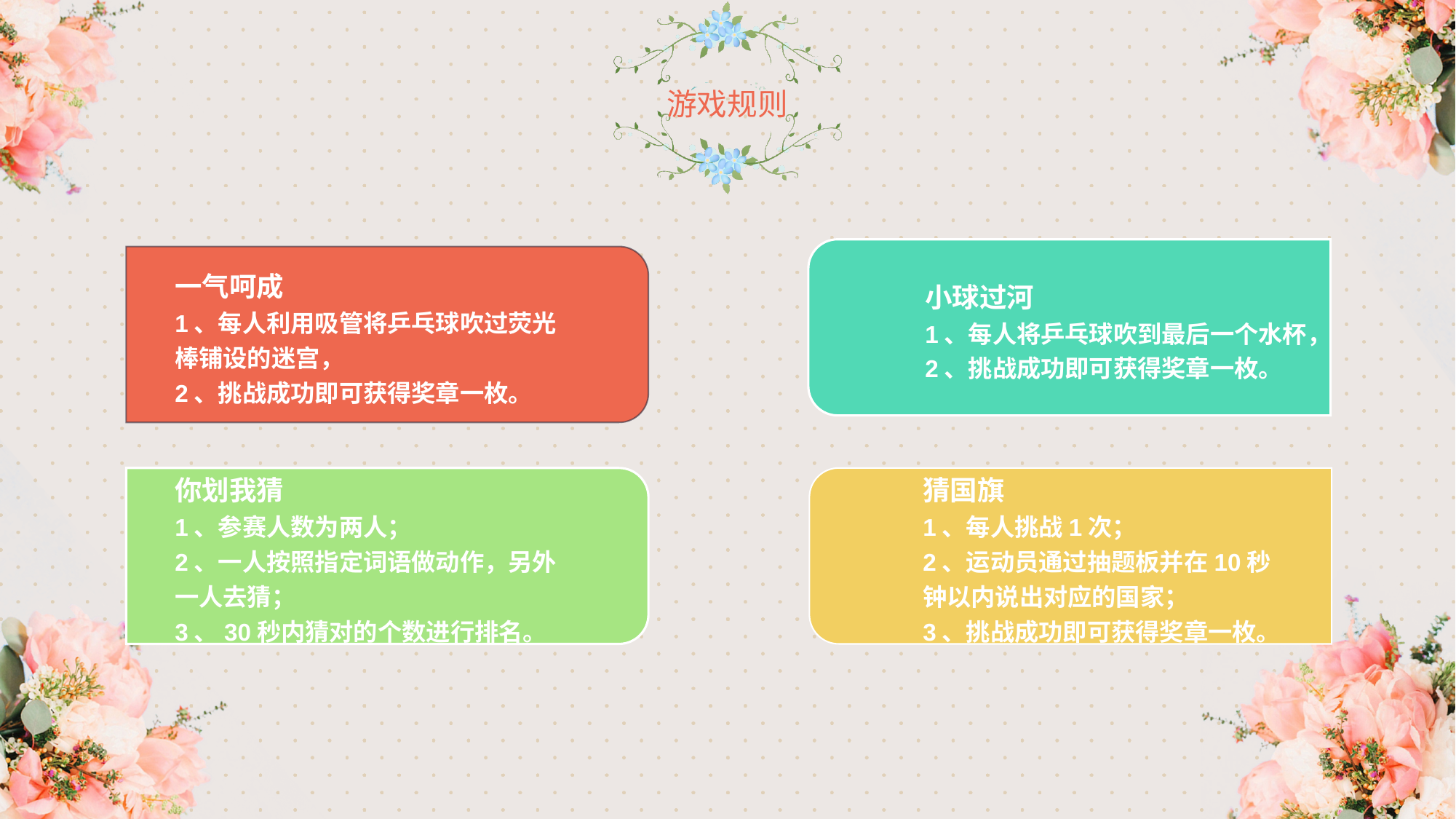

小球过河
1、每人将乒乓球吹到最后一个水杯，
2、挑战成功即可获得奖章一枚。

一气呵成
1、每人利用吸管将乒乓球吹过荧光棒铺设的迷宫，
2、挑战成功即可获得奖章一枚。
猜国旗
1、每人挑战1次；
2、运动员通过抽题板并在10秒钟以内说出对应的国家；
3、挑战成功即可获得奖章一枚。

你划我猜
1、参赛人数为两人；
2、一人按照指定词语做动作，另外一人去猜；
3、30秒内猜对的个数进行排名。